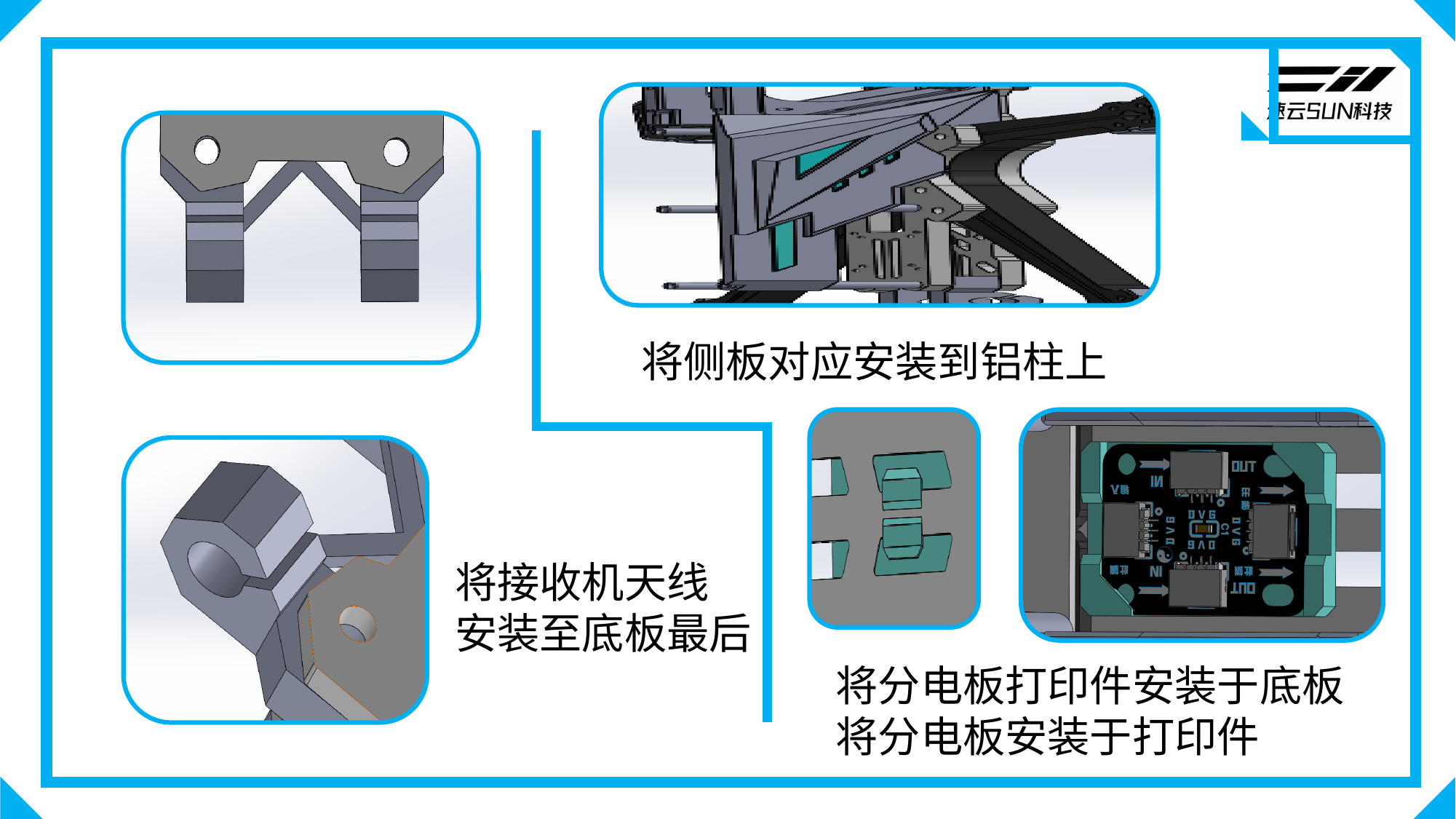

将侧板对应安装到铝柱上

将接收机天线
安装至底板最后
将分电板打印件安装于底板
将分电板安装于打印件